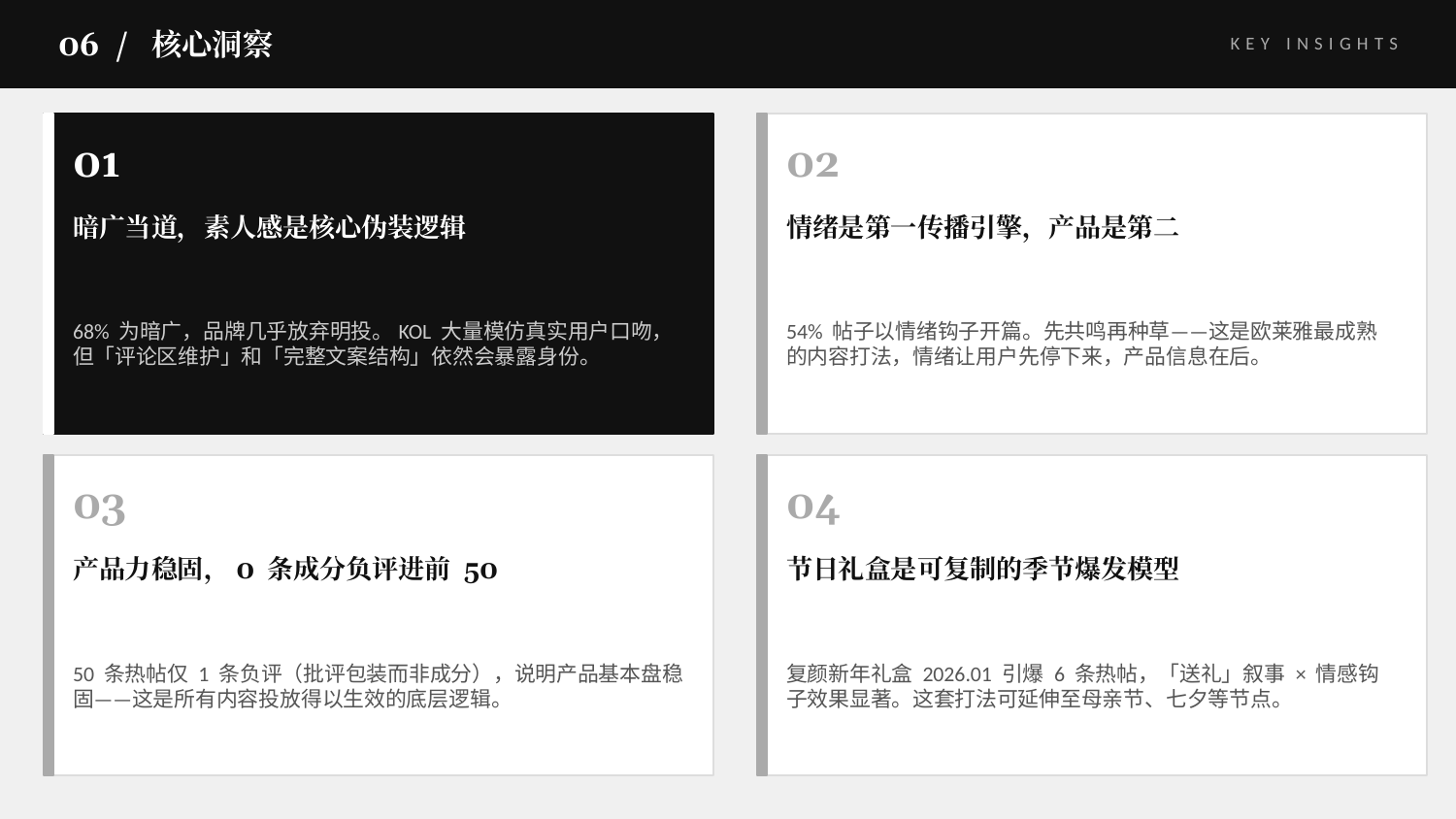

06  /  核心洞察
KEY INSIGHTS

01
02
暗广当道，素人感是核心伪装逻辑
情绪是第一传播引擎，产品是第二
68% 为暗广，品牌几乎放弃明投。KOL 大量模仿真实用户口吻，但「评论区维护」和「完整文案结构」依然会暴露身份。
54% 帖子以情绪钩子开篇。先共鸣再种草——这是欧莱雅最成熟的内容打法，情绪让用户先停下来，产品信息在后。

03
04
产品力稳固，0 条成分负评进前 50
节日礼盒是可复制的季节爆发模型
50 条热帖仅 1 条负评（批评包装而非成分），说明产品基本盘稳固——这是所有内容投放得以生效的底层逻辑。
复颜新年礼盒 2026.01 引爆 6 条热帖，「送礼」叙事 × 情感钩子效果显著。这套打法可延伸至母亲节、七夕等节点。